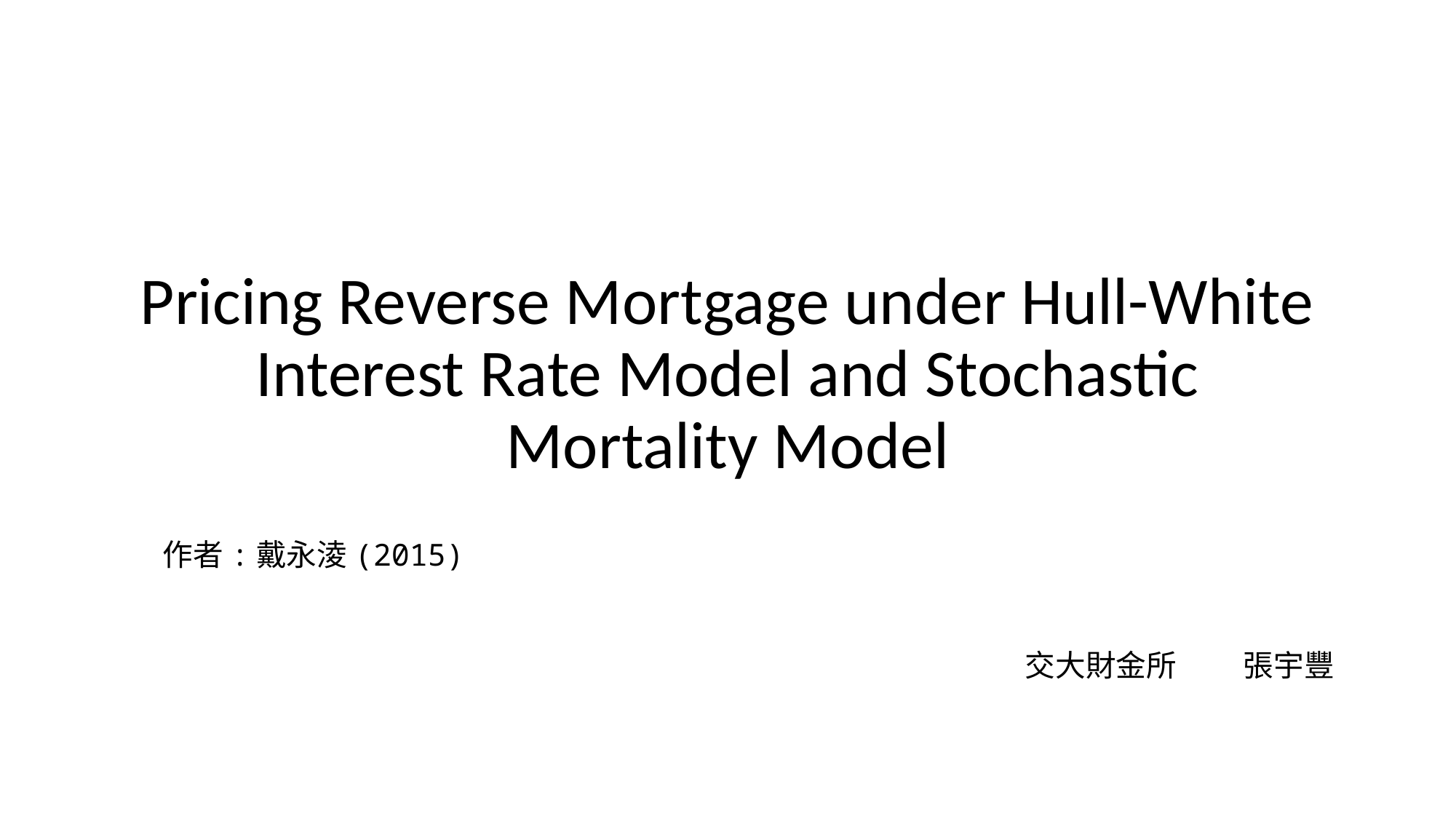

Pricing Reverse Mortgage under Hull-White Interest Rate Model and Stochastic Mortality Model
作者:戴永淩(2015)
交大財金所	張宇豐